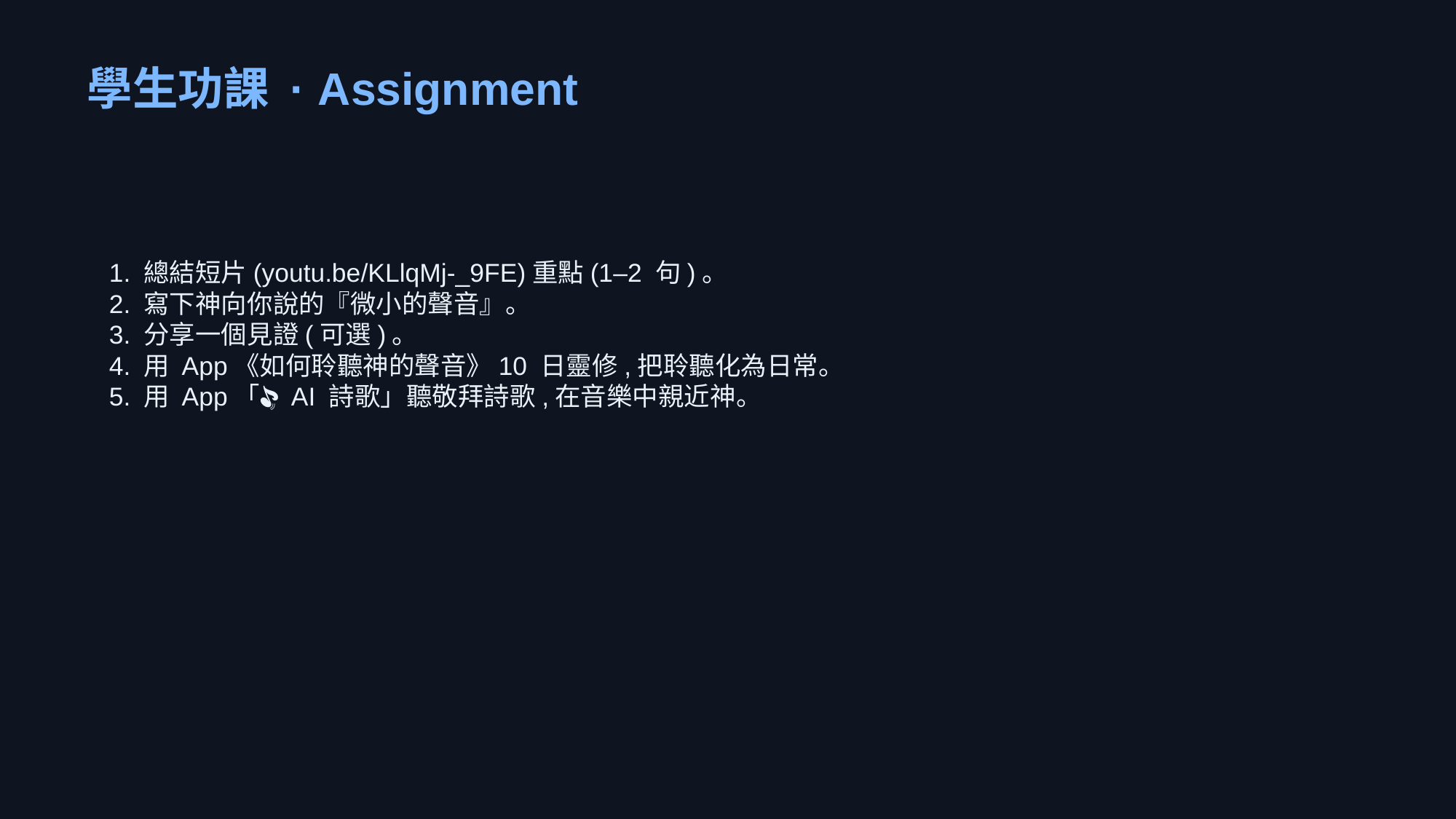

學生功課 · Assignment
1. 總結短片(youtu.be/KLlqMj-_9FE)重點(1–2 句)。
2. 寫下神向你說的『微小的聲音』。
3. 分享一個見證(可選)。
4. 用 App《如何聆聽神的聲音》10 日靈修,把聆聽化為日常。
5. 用 App「🎵 AI 詩歌」聽敬拜詩歌,在音樂中親近神。